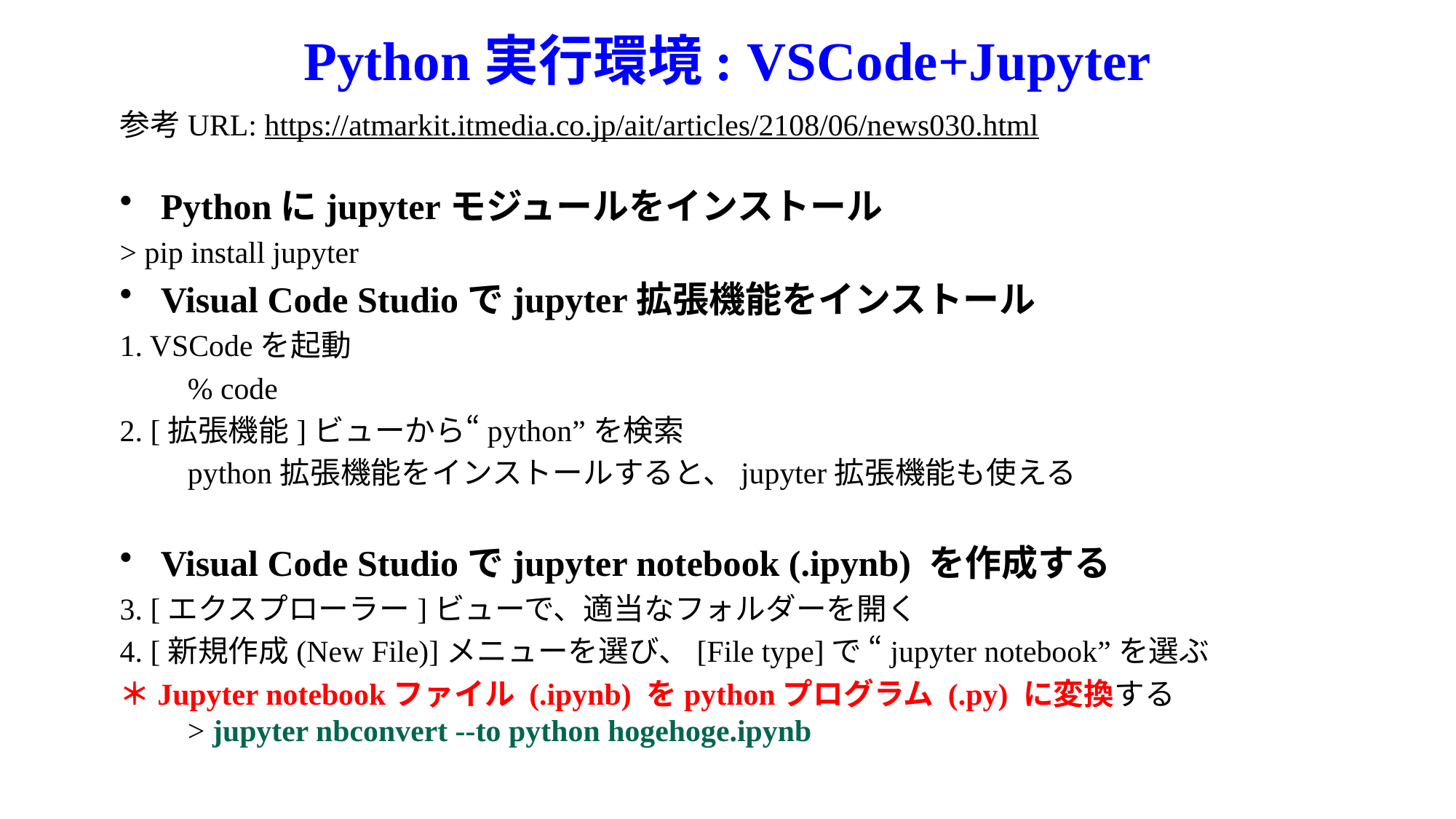

# Python実行環境: VSCode+Jupyter
参考URL: https://atmarkit.itmedia.co.jp/ait/articles/2108/06/news030.html

Pythonにjupyterモジュールをインストール
> pip install jupyter
Visual Code Studioでjupyter拡張機能をインストール
1. VSCodeを起動
　　% code
2. [拡張機能]ビューから“python”を検索
　　python拡張機能をインストールすると、jupyter拡張機能も使える

Visual Code Studioでjupyter notebook (.ipynb) を作成する
3. [エクスプローラー]ビューで、適当なフォルダーを開く
4. [新規作成(New File)]メニューを選び、[File type]で “jupyter notebook”を選ぶ
＊Jupyter notebookファイル (.ipynb) をpythonプログラム (.py) に変換する
　　> jupyter nbconvert --to python hogehoge.ipynb